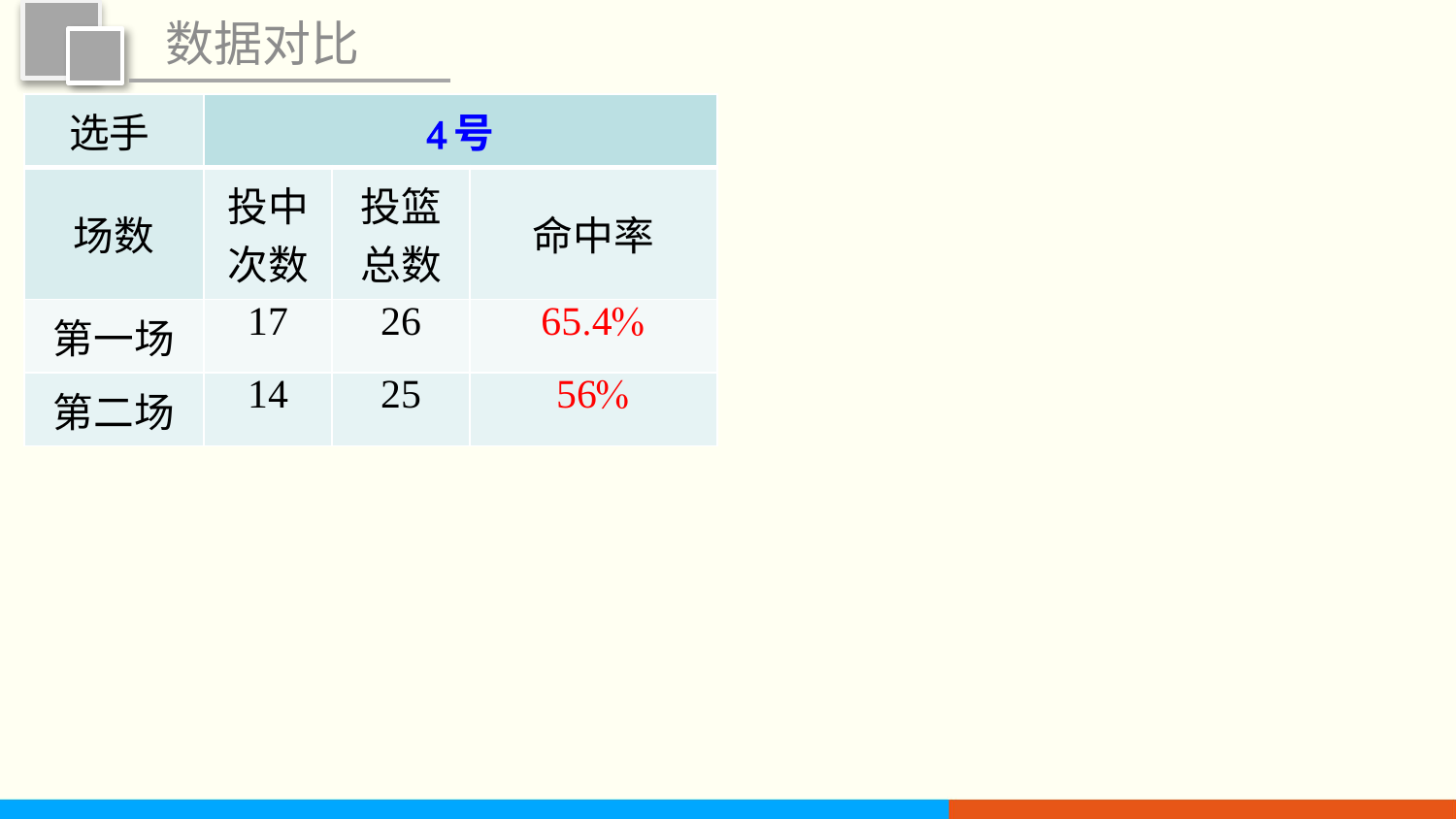

数据对比

| 选手 | 4号 |  |  |
| --- | --- | --- | --- |
| 场数 | 投中次数 | 投篮总数 | 命中率 |
| 第一场 | 17 | 26 | 65.4% |
| 第二场 | 14 | 25 | 56% |